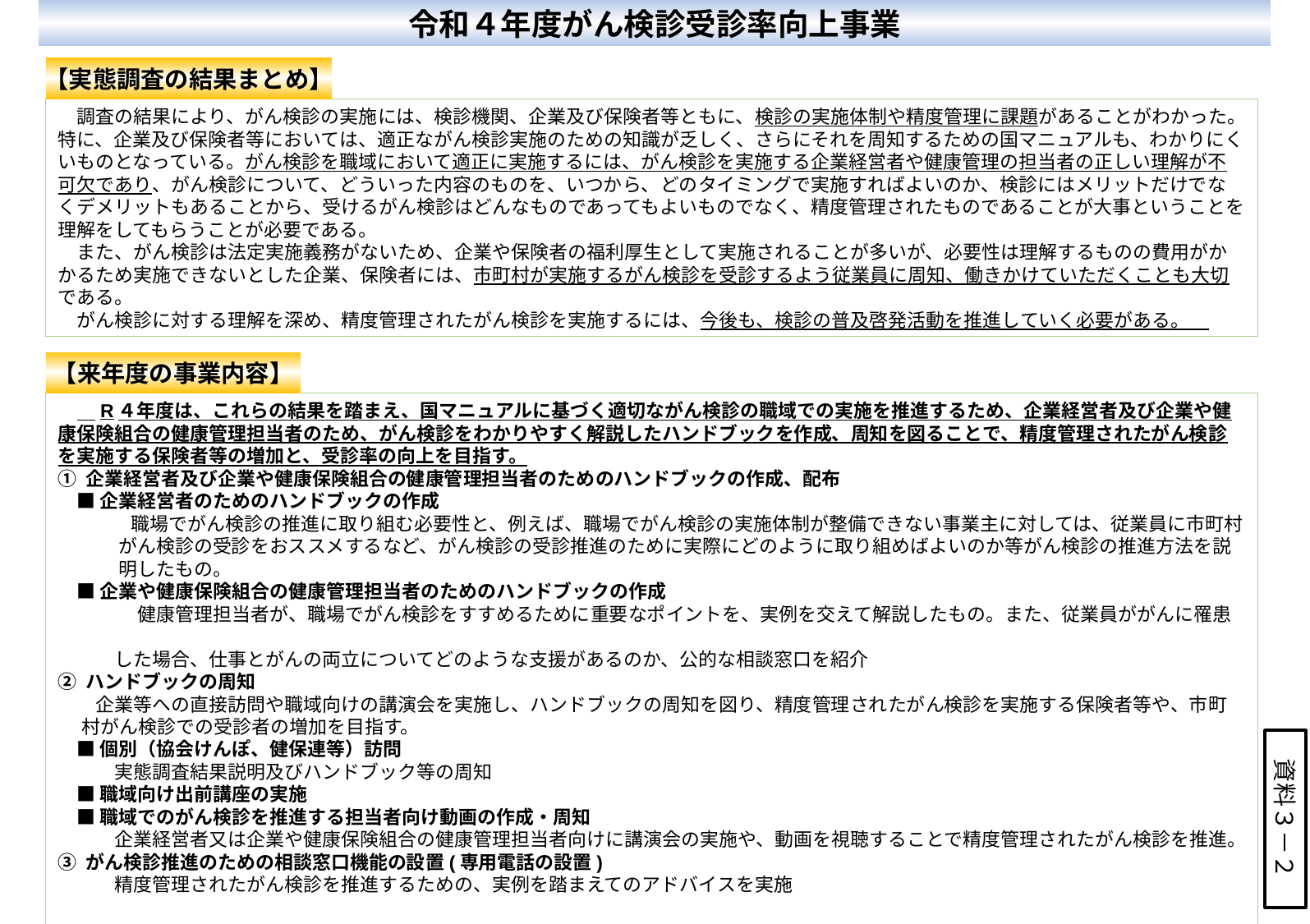

令和４年度がん検診受診率向上事業
【実態調査の結果まとめ】
　調査の結果により、がん検診の実施には、検診機関、企業及び保険者等ともに、検診の実施体制や精度管理に課題があることがわかった。特に、企業及び保険者等においては、適正ながん検診実施のための知識が乏しく、さらにそれを周知するための国マニュアルも、わかりにくいものとなっている。がん検診を職域において適正に実施するには、がん検診を実施する企業経営者や健康管理の担当者の正しい理解が不可欠であり、がん検診について、どういった内容のものを、いつから、どのタイミングで実施すればよいのか、検診にはメリットだけでなくデメリットもあることから、受けるがん検診はどんなものであってもよいものでなく、精度管理されたものであることが大事ということを理解をしてもらうことが必要である。
　また、がん検診は法定実施義務がないため、企業や保険者の福利厚生として実施されることが多いが、必要性は理解するものの費用がかかるため実施できないとした企業、保険者には、市町村が実施するがん検診を受診するよう従業員に周知、働きかけていただくことも大切である。
　がん検診に対する理解を深め、精度管理されたがん検診を実施するには、今後も、検診の普及啓発活動を推進していく必要がある。
【来年度の事業内容】
　　R４年度は、これらの結果を踏まえ、国マニュアルに基づく適切ながん検診の職域での実施を推進するため、企業経営者及び企業や健康保険組合の健康管理担当者のため、がん検診をわかりやすく解説したハンドブックを作成、周知を図ることで、精度管理されたがん検診を実施する保険者等の増加と、受診率の向上を目指す。
① 企業経営者及び企業や健康保険組合の健康管理担当者のためのハンドブックの作成、配布
　■ 企業経営者のためのハンドブックの作成
職場でがん検診の推進に取り組む必要性と、例えば、職場でがん検診の実施体制が整備できない事業主に対しては、従業員に市町村がん検診の受診をおススメするなど、がん検診の受診推進のために実際にどのように取り組めばよいのか等がん検診の推進方法を説明したもの。
　■ 企業や健康保険組合の健康管理担当者のためのハンドブックの作成
　　 　　健康管理担当者が、職場でがん検診をすすめるために重要なポイントを、実例を交えて解説したもの。また、従業員ががんに罹患
　　　した場合、仕事とがんの両立についてどのような支援があるのか、公的な相談窓口を紹介
② ハンドブックの周知
　　企業等への直接訪問や職域向けの講演会を実施し、ハンドブックの周知を図り、精度管理されたがん検診を実施する保険者等や、市町村がん検診での受診者の増加を目指す。
　■ 個別（協会けんぽ、健保連等）訪問
　　　実態調査結果説明及びハンドブック等の周知
　■ 職域向け出前講座の実施
　■ 職域でのがん検診を推進する担当者向け動画の作成・周知
　　　企業経営者又は企業や健康保険組合の健康管理担当者向けに講演会の実施や、動画を視聴することで精度管理されたがん検診を推進。
③ がん検診推進のための相談窓口機能の設置(専用電話の設置)
　　　精度管理されたがん検診を推進するための、実例を踏まえてのアドバイスを実施

資料３－２